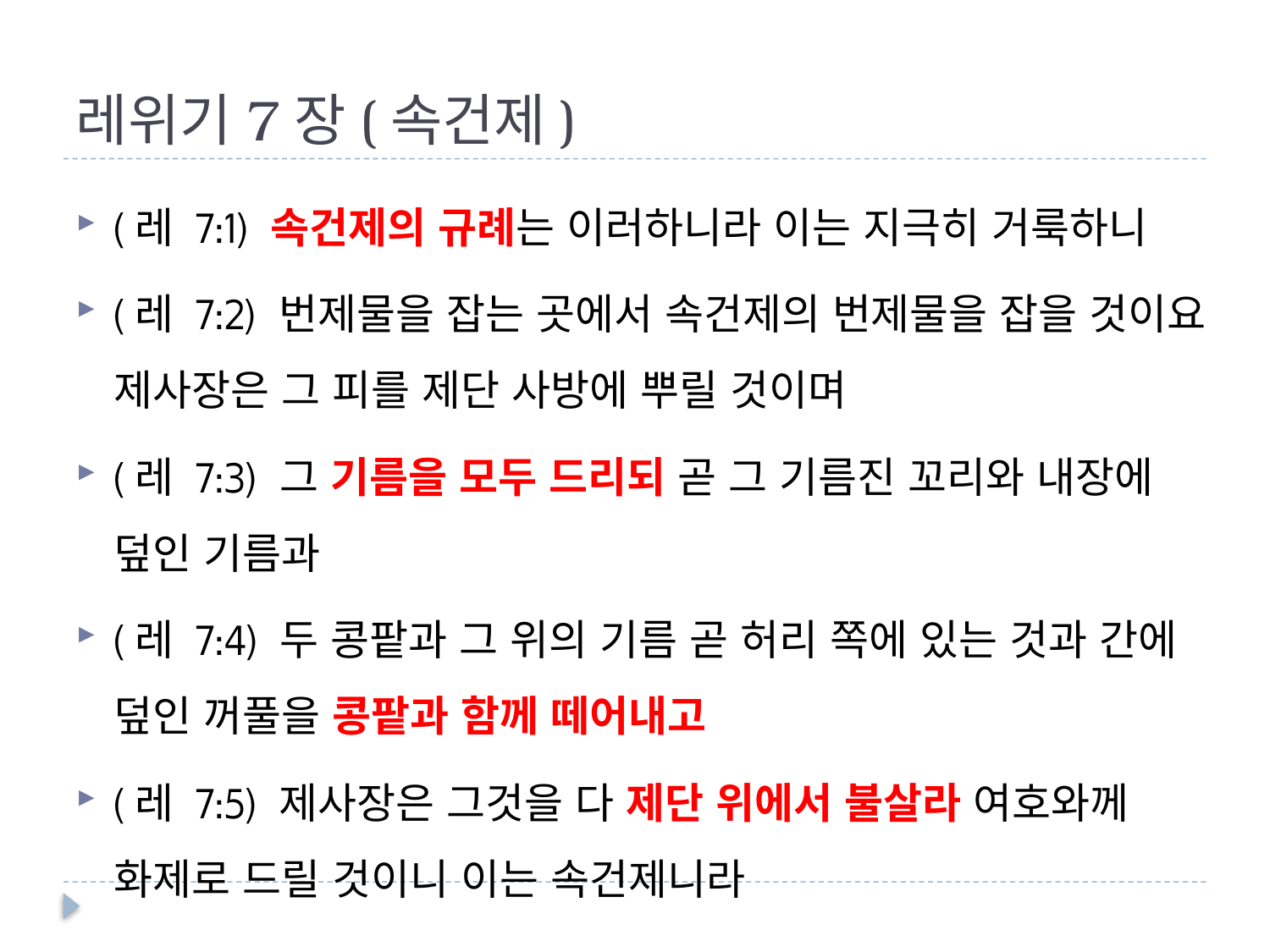

# 레위기7장(속건제)
(레 7:1) 속건제의 규례는 이러하니라 이는 지극히 거룩하니
(레 7:2) 번제물을 잡는 곳에서 속건제의 번제물을 잡을 것이요 제사장은 그 피를 제단 사방에 뿌릴 것이며
(레 7:3) 그 기름을 모두 드리되 곧 그 기름진 꼬리와 내장에 덮인 기름과
(레 7:4) 두 콩팥과 그 위의 기름 곧 허리 쪽에 있는 것과 간에 덮인 꺼풀을 콩팥과 함께 떼어내고
(레 7:5) 제사장은 그것을 다 제단 위에서 불살라 여호와께 화제로 드릴 것이니 이는 속건제니라